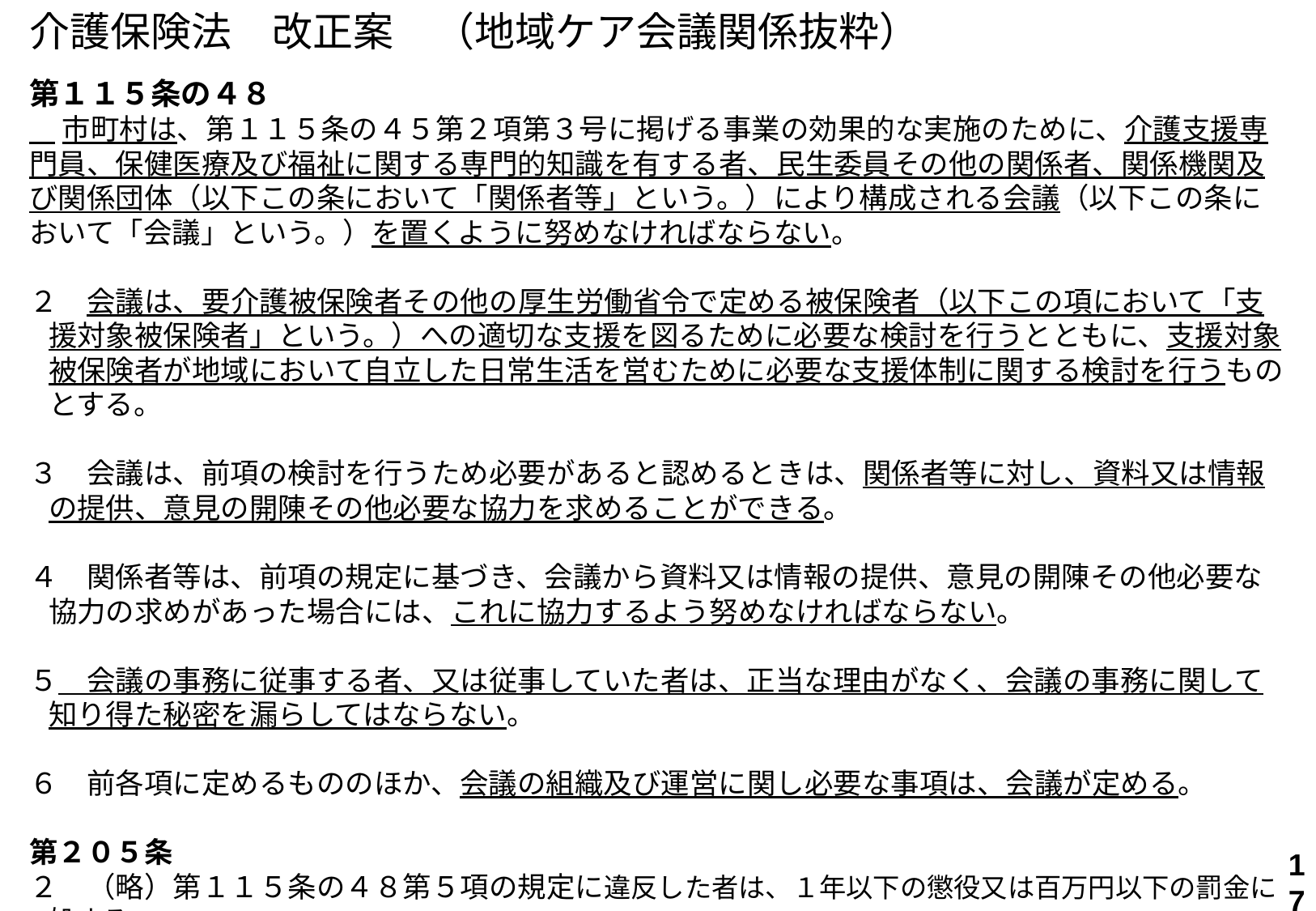

介護保険法　改正案　（地域ケア会議関係抜粋）
第１１５条の４８
    市町村は、第１１５条の４５第２項第３号に掲げる事業の効果的な実施のために、介護支援専門員、保健医療及び福祉に関する専門的知識を有する者、民生委員その他の関係者、関係機関及び関係団体（以下この条において「関係者等」という。）により構成される会議（以下この条において「会議」という。）を置くように努めなければならない。

２　会議は、要介護被保険者その他の厚生労働省令で定める被保険者（以下この項において「支援対象被保険者」という。）への適切な支援を図るために必要な検討を行うとともに、支援対象被保険者が地域において自立した日常生活を営むために必要な支援体制に関する検討を行うものとする。

３　会議は、前項の検討を行うため必要があると認めるときは、関係者等に対し、資料又は情報の提供、意見の開陳その他必要な協力を求めることができる。

４　関係者等は、前項の規定に基づき、会議から資料又は情報の提供、意見の開陳その他必要な協力の求めがあった場合には、これに協力するよう努めなければならない。

５　会議の事務に従事する者、又は従事していた者は、正当な理由がなく、会議の事務に関して知り得た秘密を漏らしてはならない。

６　前各項に定めるもののほか、会議の組織及び運営に関し必要な事項は、会議が定める。

第２０５条
２　（略）第１１５条の４８第５項の規定に違反した者は、１年以下の懲役又は百万円以下の罰金に処する。
17